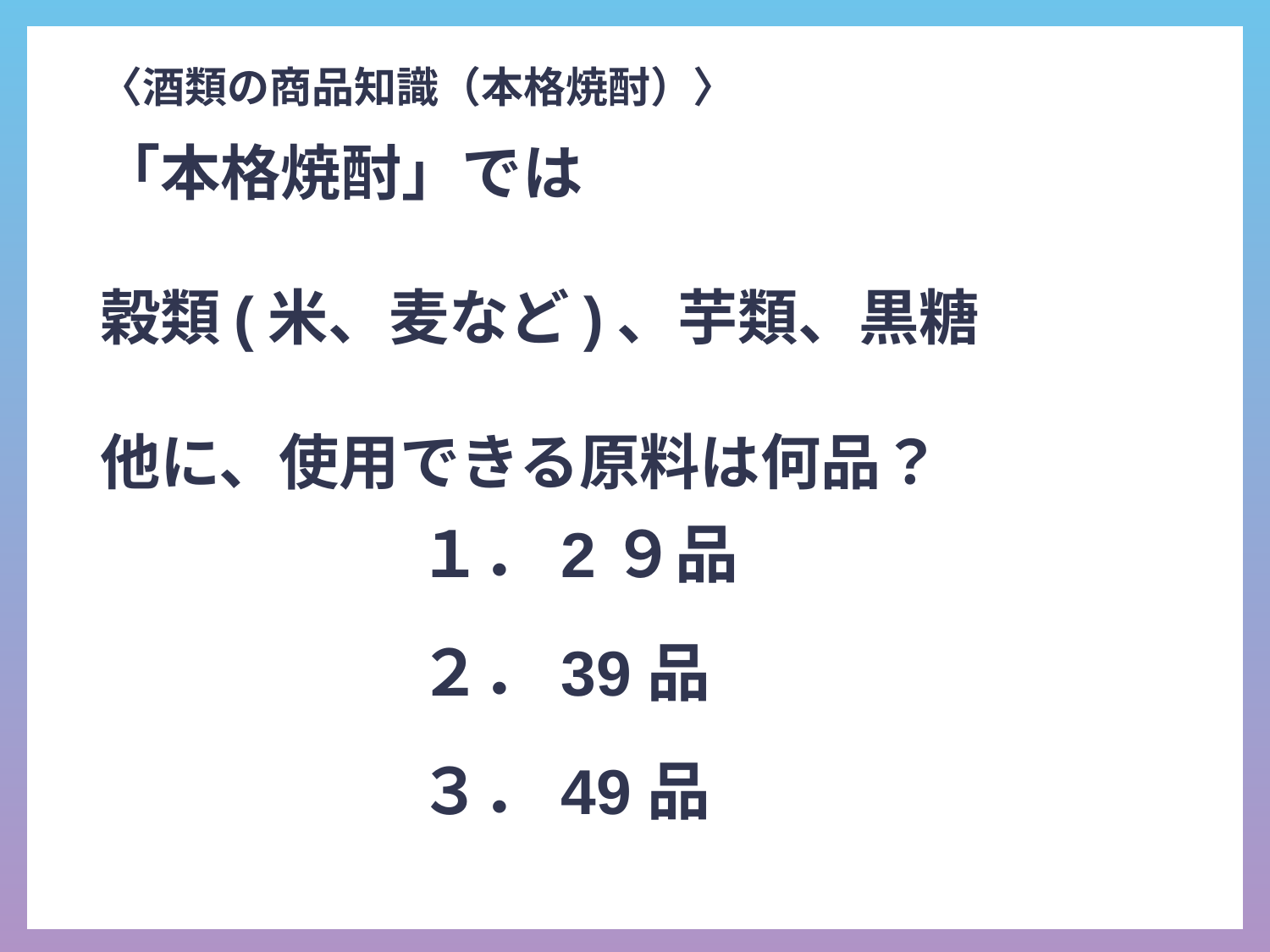

# 〈酒類の商品知識（本格焼酎）〉
「本格焼酎」では

穀類(米、麦など)、芋類、黒糖

他に、使用できる原料は何品？
　　　１．2９品

　　　２．39品

　　　３．49品